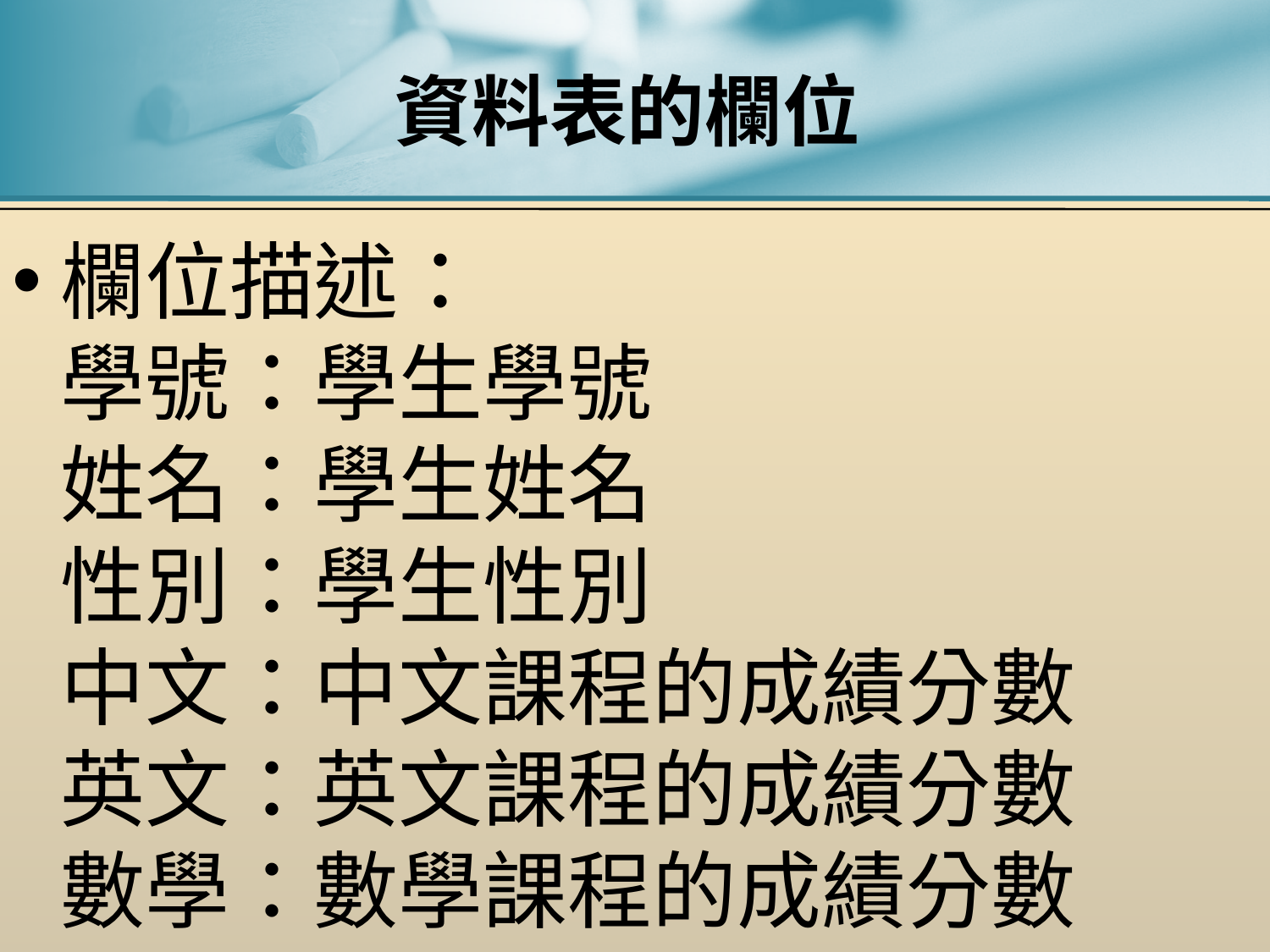

# 資料表的欄位
欄位描述：
學號：學生學號
姓名：學生姓名
性別：學生性別
中文：中文課程的成績分數
英文：英文課程的成績分數
數學：數學課程的成績分數